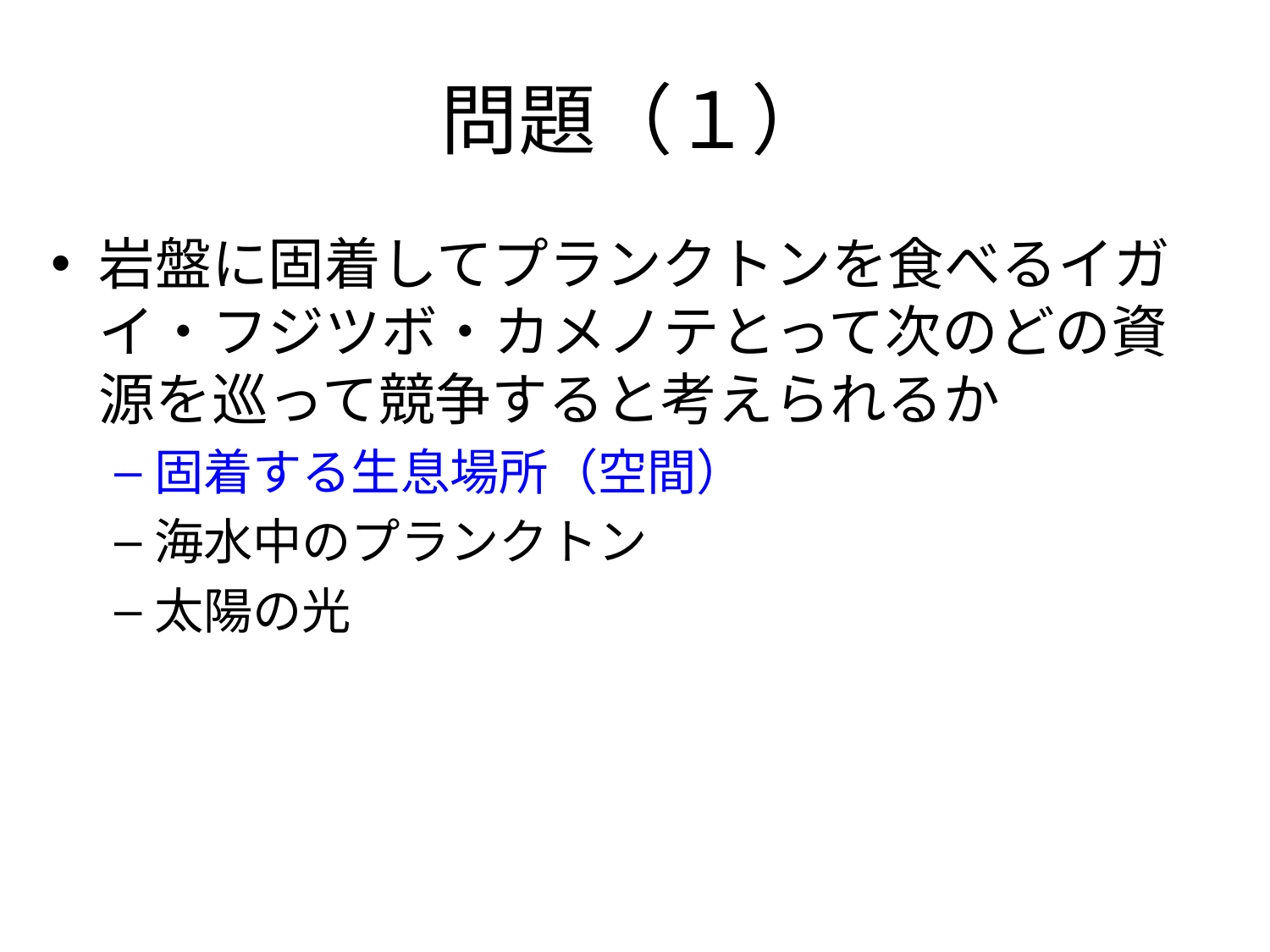

# 問題（１）
岩盤に固着してプランクトンを食べるイガイ・フジツボ・カメノテとって次のどの資源を巡って競争すると考えられるか
固着する生息場所（空間）
海水中のプランクトン
太陽の光